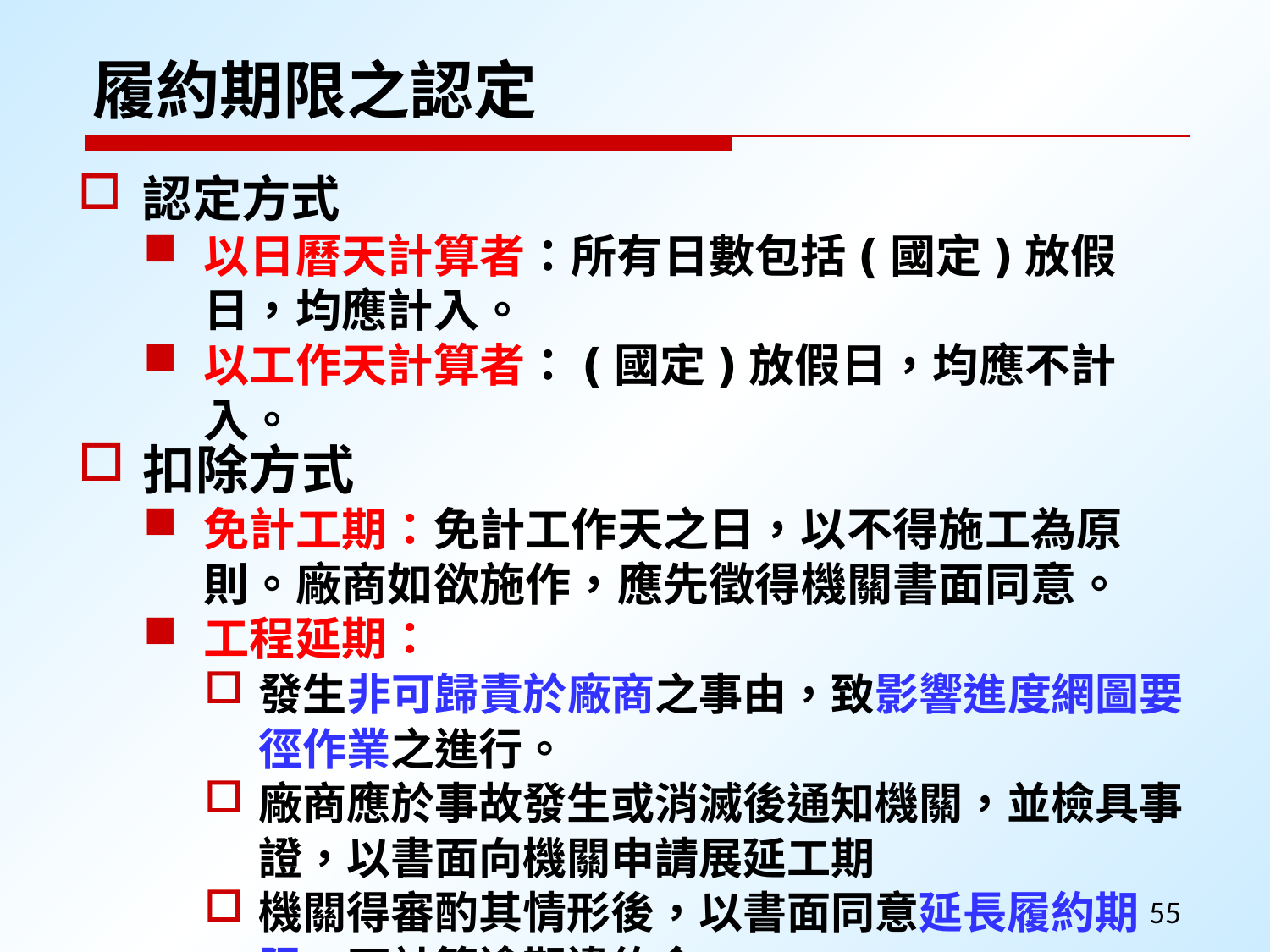

履約期限之認定
認定方式
以日曆天計算者：所有日數包括(國定)放假日，均應計入。
以工作天計算者：(國定)放假日，均應不計入。
扣除方式
免計工期：免計工作天之日，以不得施工為原則。廠商如欲施作，應先徵得機關書面同意。
工程延期：
發生非可歸責於廠商之事由，致影響進度網圖要徑作業之進行。
廠商應於事故發生或消滅後通知機關，並檢具事證，以書面向機關申請展延工期
機關得審酌其情形後，以書面同意延長履約期限，不計算逾期違約金。